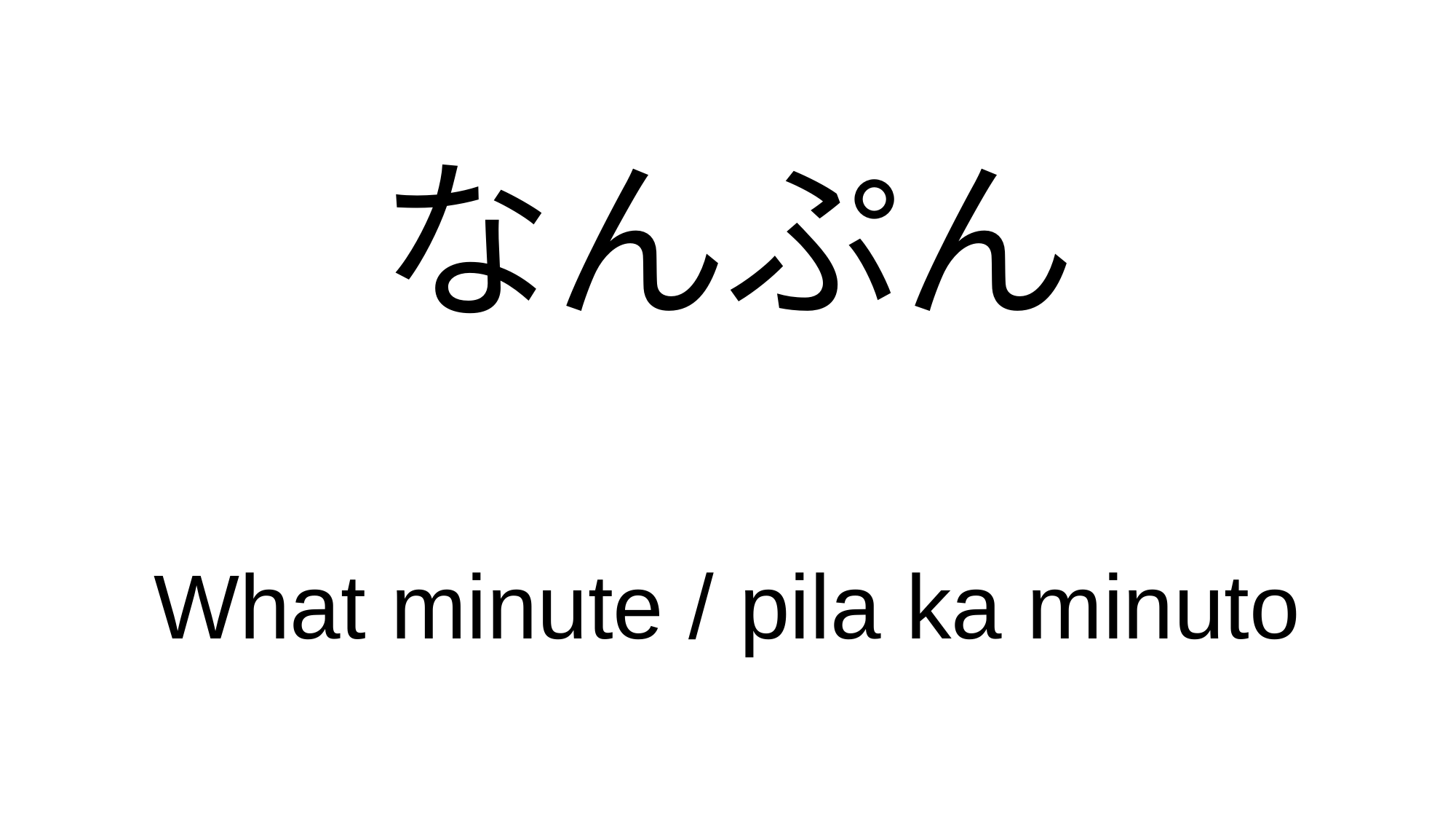

# なんぷん
What minute / pila ka minuto